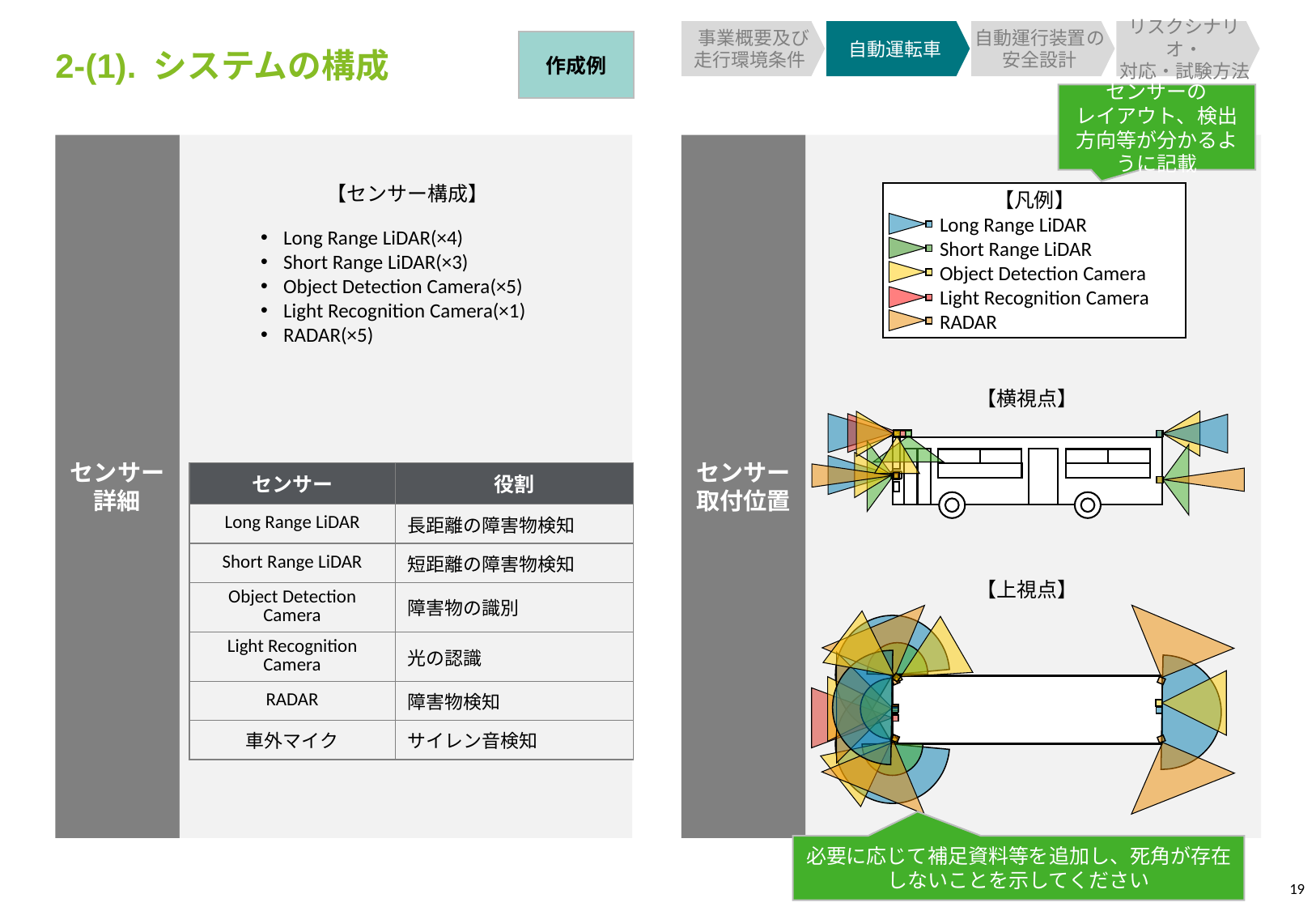

事業概要及び
走行環境条件
自動運転車
自動運行装置の安全設計
リスクシナリオ・
対応・試験方法
作成例
2-(1). システムの構成
センサーの
レイアウト、検出方向等が分かるように記載

センサー
詳細
センサー
取付位置

【センサー構成】
【凡例】
Long Range LiDAR
Short Range LiDAR
Object Detection Camera
Light Recognition Camera
RADAR

Long Range LiDAR(×4)
Short Range LiDAR(×3)
Object Detection Camera(×5)
Light Recognition Camera(×1)
RADAR(×5)

【横視点】

| センサー | 役割 |
| --- | --- |
| Long Range LiDAR | 長距離の障害物検知 |
| Short Range LiDAR | 短距離の障害物検知 |
| Object Detection Camera | 障害物の識別 |
| Light Recognition Camera | 光の認識 |
| RADAR | 障害物検知 |
| 車外マイク | サイレン音検知 |

【上視点】

必要に応じて補足資料等を追加し、死角が存在しないことを示してください
19